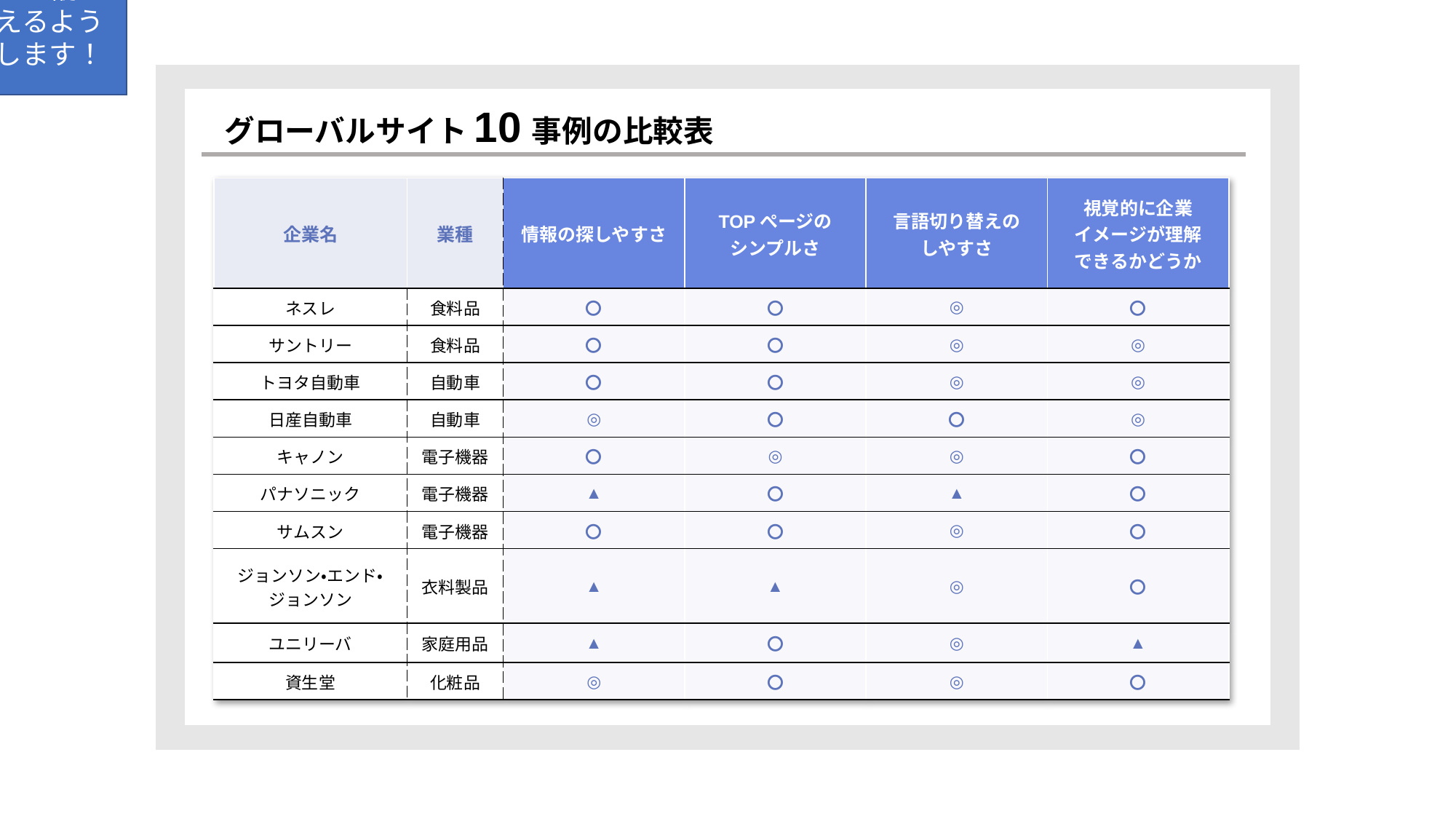

この図よりも縦の長さは抑えるようおねがいします！

グローバルサイト10事例の比較表
| 企業名 | 業種 | 情報の探しやすさ | TOPぺージの シンプルさ | 言語切り替えの しやすさ | 視覚的に企業 イメージが理解 できるかどうか |
| --- | --- | --- | --- | --- | --- |
| ネスレ | 食料品 | 〇 | 〇 | ◎ | 〇 |
| サントリー | 食料品 | 〇 | 〇 | ◎ | ◎ |
| トヨタ自動車 | 自動車 | 〇 | 〇 | ◎ | ◎ |
| 日産自動車 | 自動車 | ◎ | 〇 | 〇 | ◎ |
| キャノン | 電子機器 | 〇 | ◎ | ◎ | 〇 |
| パナソニック | 電子機器 | ▲ | 〇 | ▲ | 〇 |
| サムスン | 電子機器 | 〇 | 〇 | ◎ | 〇 |
| ジョンソン・エンド・ ジョンソン | 衣料製品 | ▲ | ▲ | ◎ | 〇 |
| ユニリーバ | 家庭用品 | ▲ | 〇 | ◎ | ▲ |
| 資生堂 | 化粧品 | ◎ | 〇 | ◎ | 〇 |